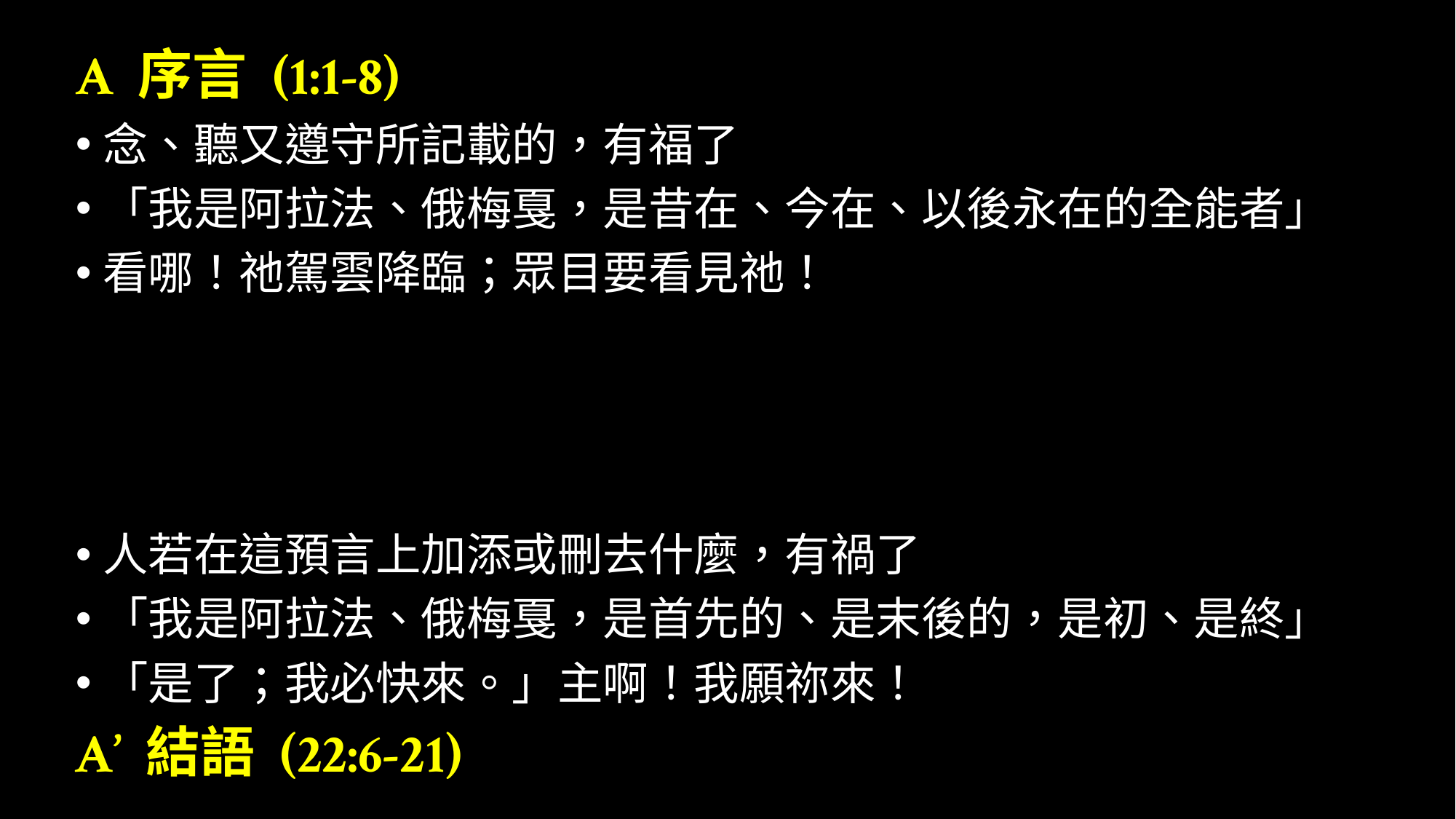

A 序言 (1:1-8)
念、聽又遵守所記載的，有福了
「我是阿拉法、俄梅戛，是昔在、今在、以後永在的全能者」
看哪！祂駕雲降臨；眾目要看見祂！

人若在這預言上加添或刪去什麼，有禍了
「我是阿拉法、俄梅戛，是首先的、是末後的，是初、是終」
「是了；我必快來。」主啊！我願祢來！

A’ 結語 (22:6-21)